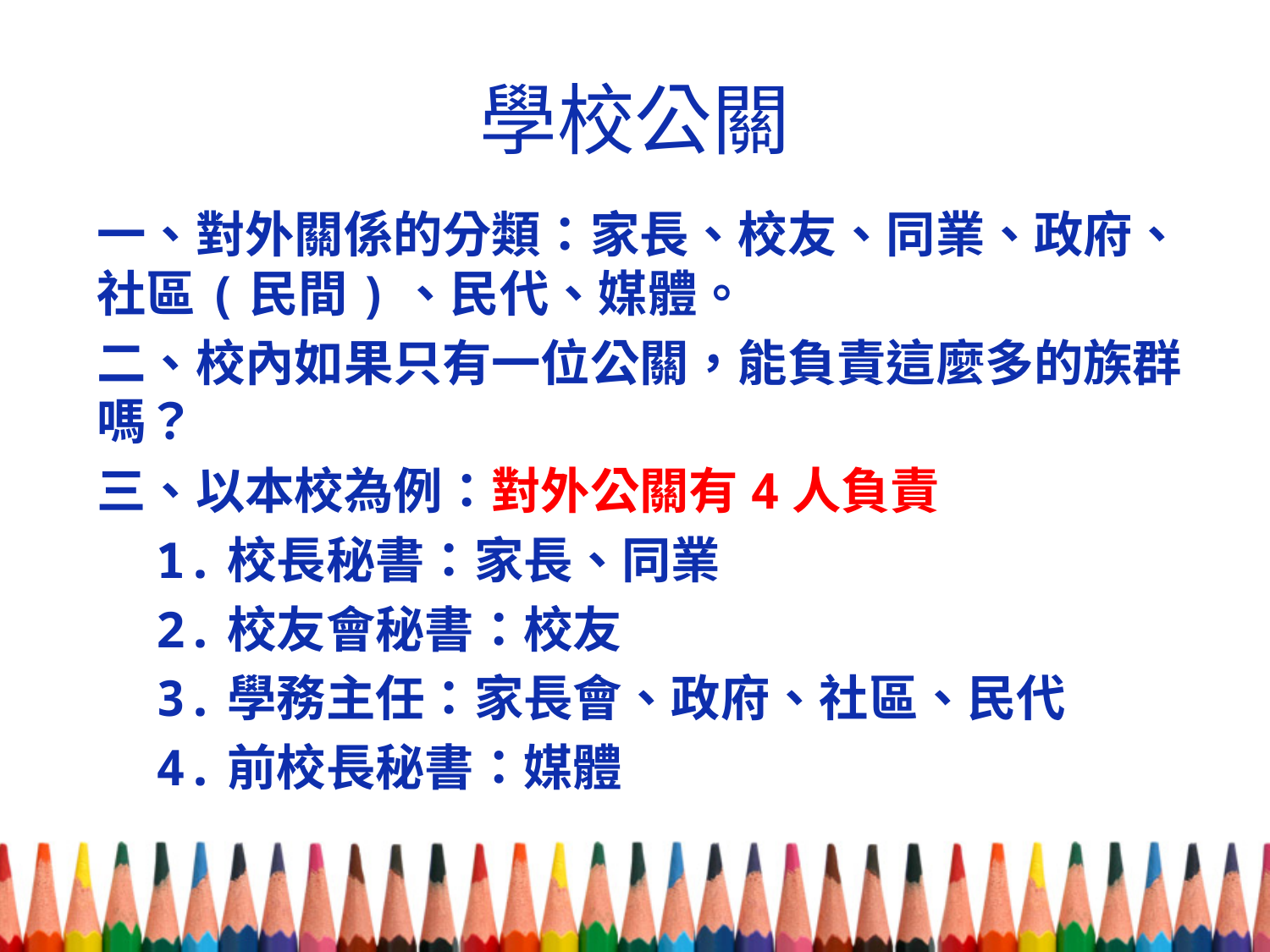

# 學校公關
一、對外關係的分類：家長、校友、同業、政府、社區(民間)、民代、媒體。
二、校內如果只有一位公關，能負責這麼多的族群嗎？
三、以本校為例：對外公關有4人負責
  1.校長秘書：家長、同業
  2.校友會秘書：校友
  3.學務主任：家長會、政府、社區、民代
  4.前校長秘書：媒體